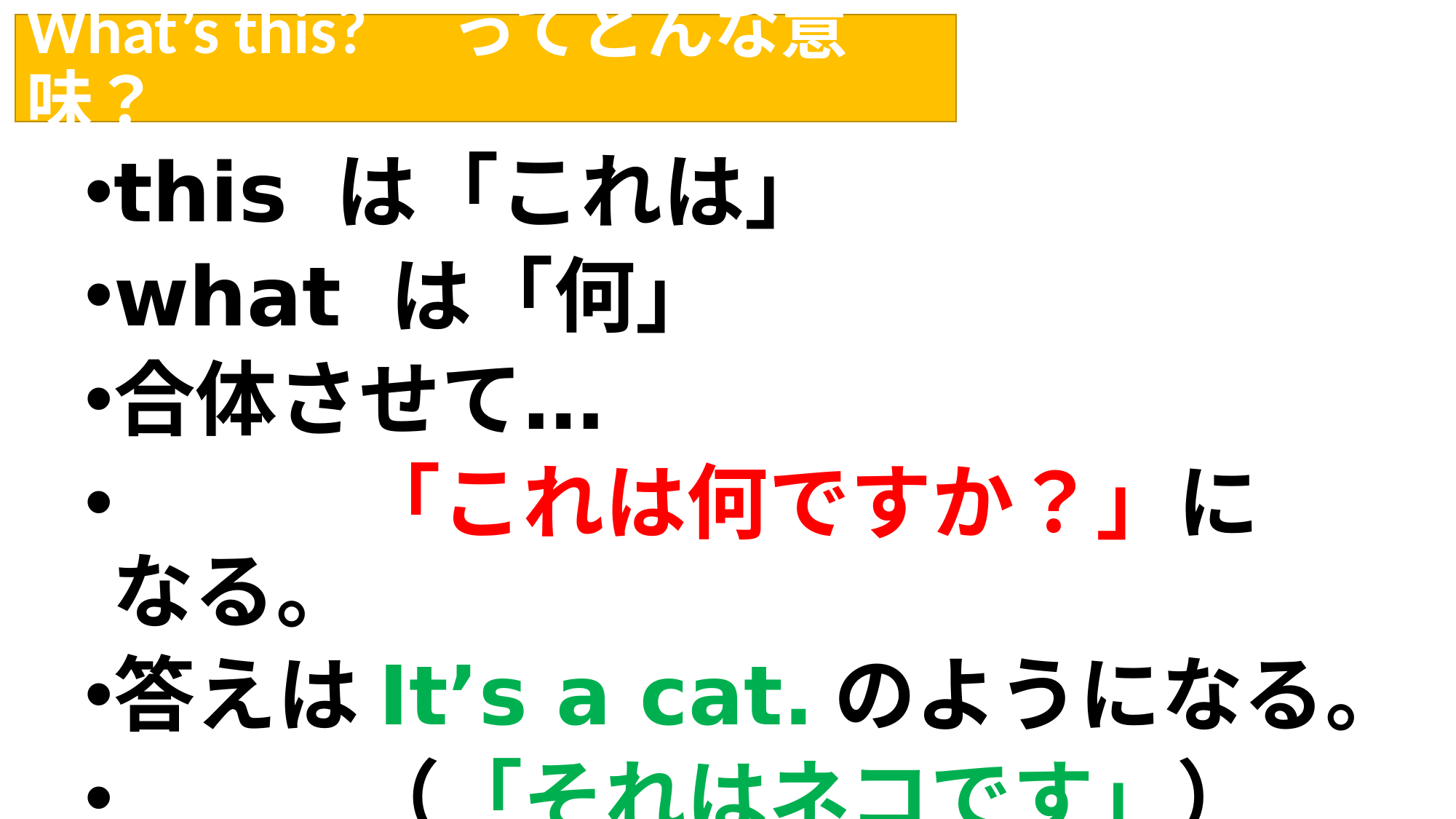

# What’s this?　ってどんな意味？
this は「これは」
what は「何」
合体させて…
　　　「これは何ですか？」になる。
答えはIt’s a cat.のようになる。
　　　（「それはネコです」）